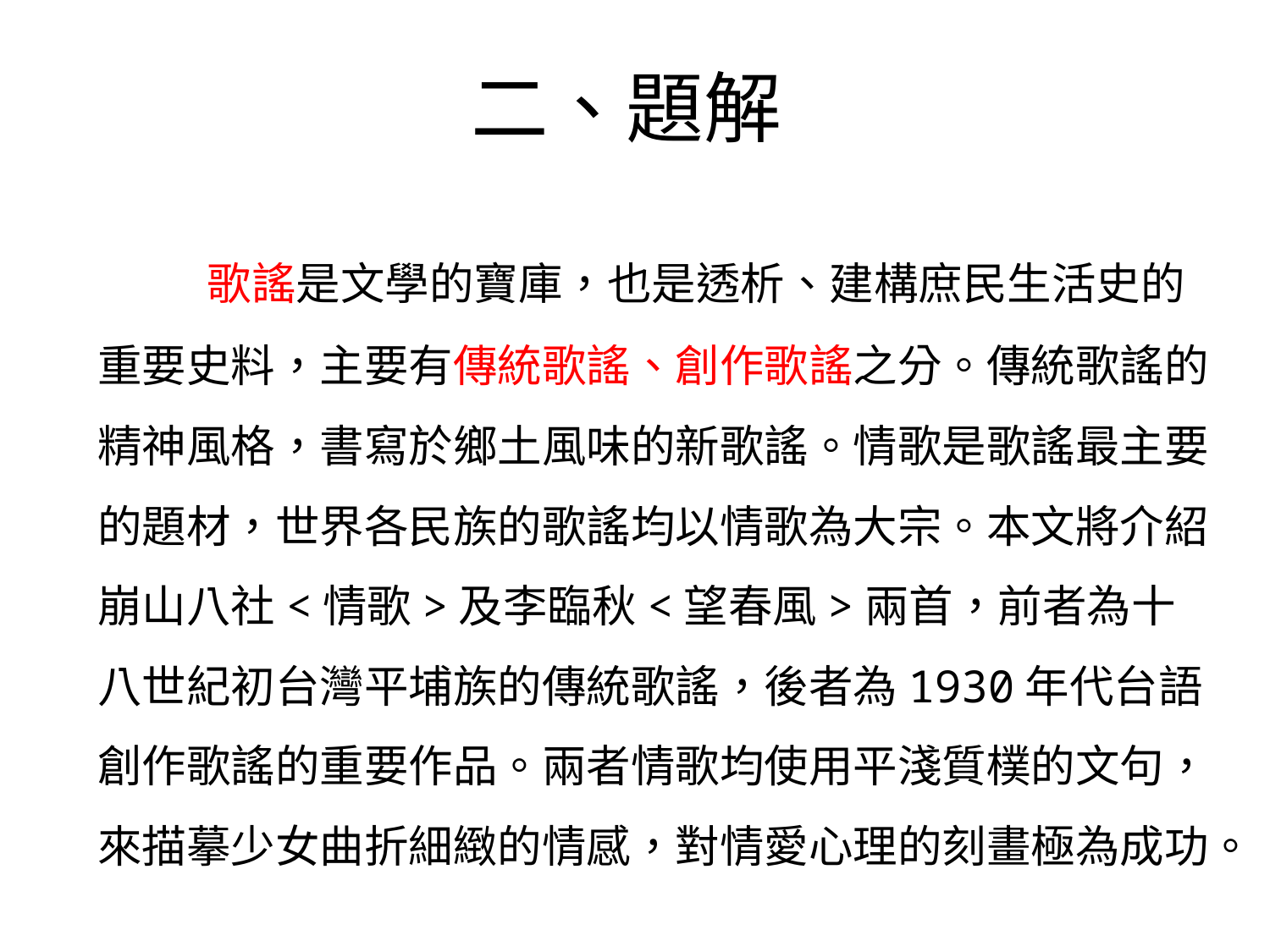

# 二、題解
　　歌謠是文學的寶庫，也是透析、建構庶民生活史的重要史料，主要有傳統歌謠、創作歌謠之分。傳統歌謠的精神風格，書寫於鄉土風味的新歌謠。情歌是歌謠最主要的題材，世界各民族的歌謠均以情歌為大宗。本文將介紹崩山八社<情歌>及李臨秋<望春風>兩首，前者為十八世紀初台灣平埔族的傳統歌謠，後者為1930年代台語創作歌謠的重要作品。兩者情歌均使用平淺質樸的文句，來描摹少女曲折細緻的情感，對情愛心理的刻畫極為成功。